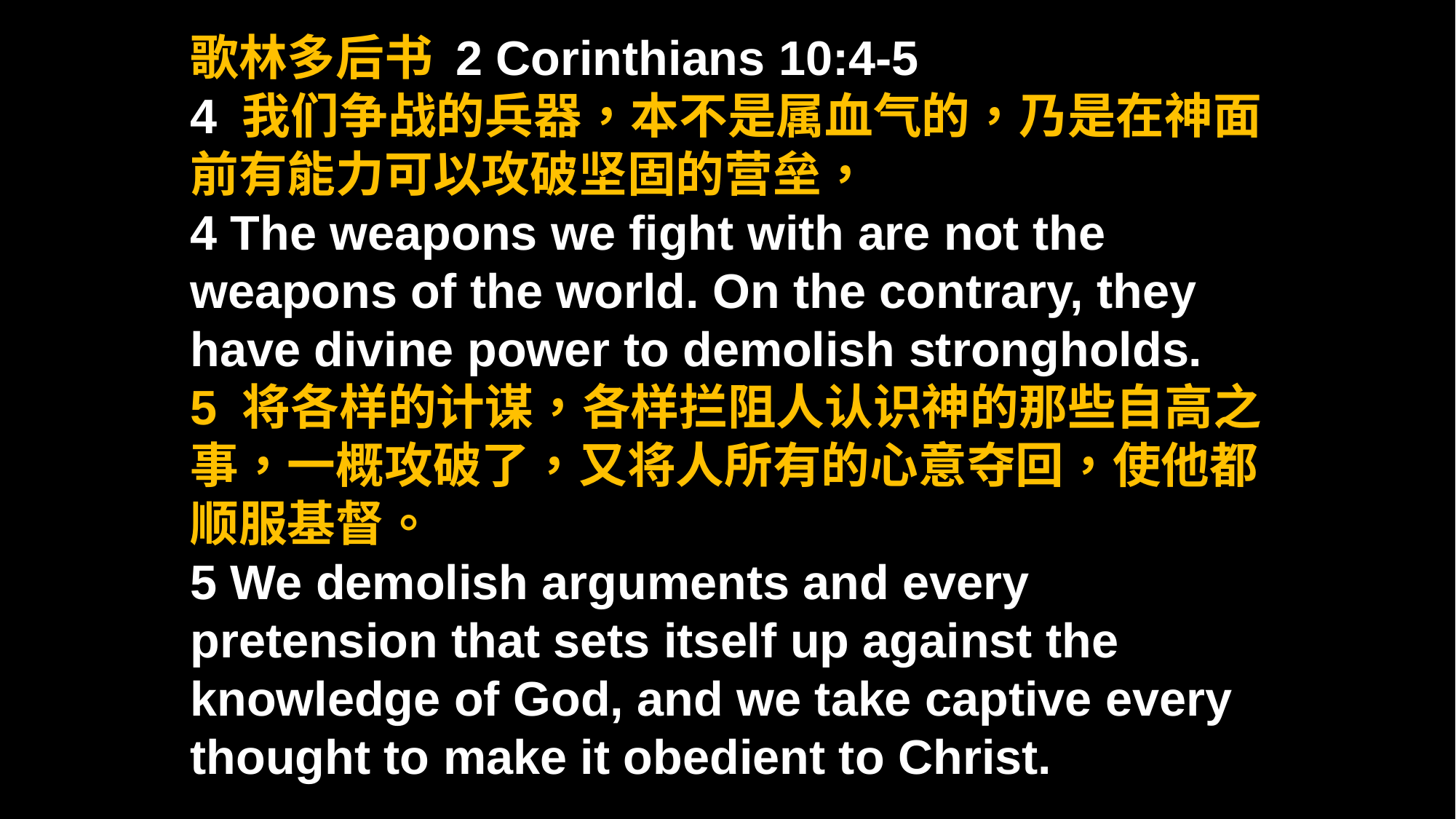

歌林多后书 2 Corinthians 10:4-5
4 我们争战的兵器，本不是属血气的，乃是在神面前有能力可以攻破坚固的营垒，
4 The weapons we fight with are not the weapons of the world. On the contrary, they have divine power to demolish strongholds.
5 将各样的计谋，各样拦阻人认识神的那些自高之事，一概攻破了，又将人所有的心意夺回，使他都顺服基督。
5 We demolish arguments and every pretension that sets itself up against the knowledge of God, and we take captive every thought to make it obedient to Christ.